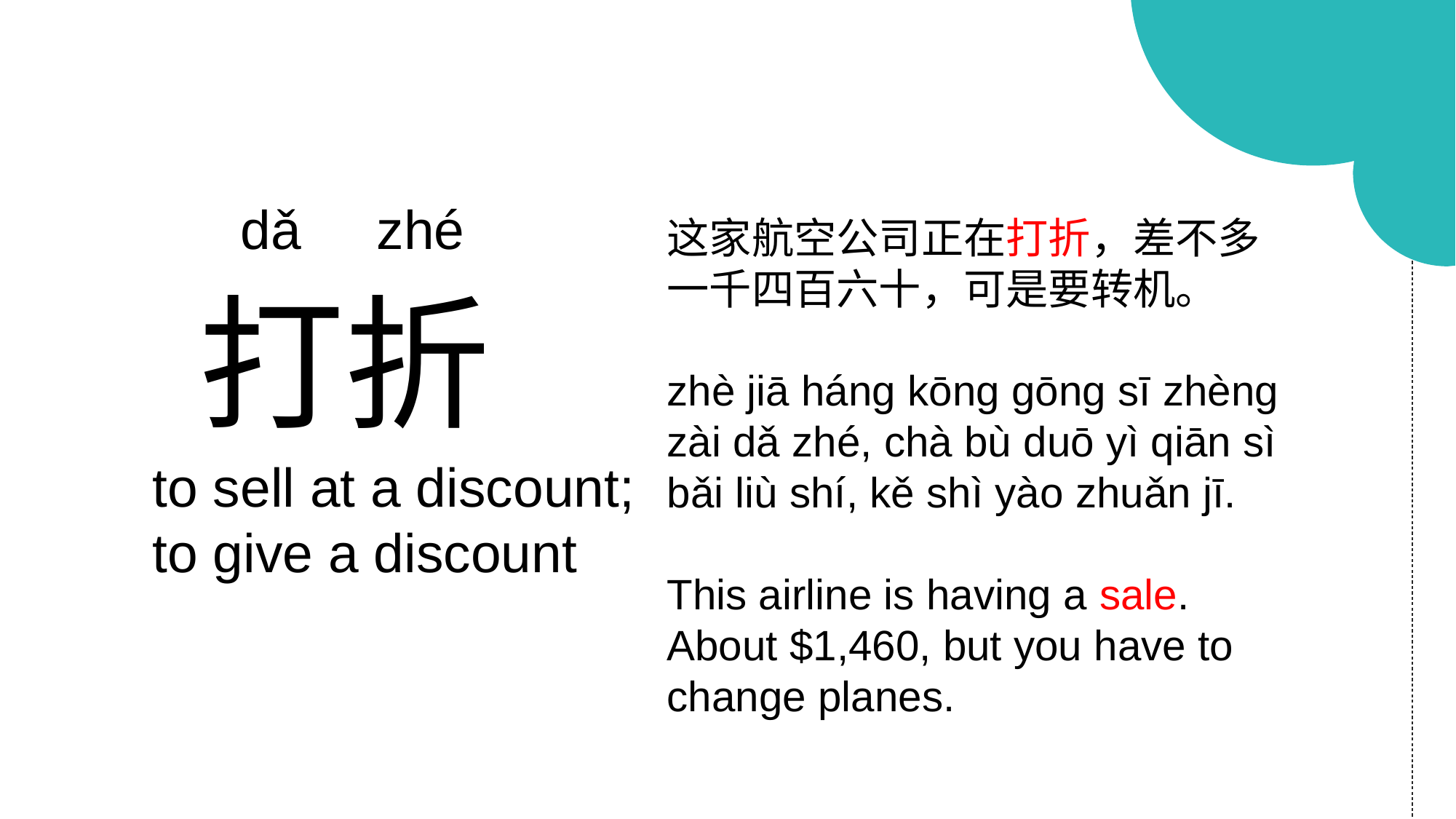

dǎ     zhé
这家航空公司正在打折，差不多一千四百六十，可是要转机。

zhè jiā háng kōng gōng sī zhèng zài dǎ zhé, chà bù duō yì qiān sì bǎi liù shí, kě shì yào zhuǎn jī.

This airline is having a sale. About $1,460, but you have to change planes.
打折
to sell at a discount; to give a discount